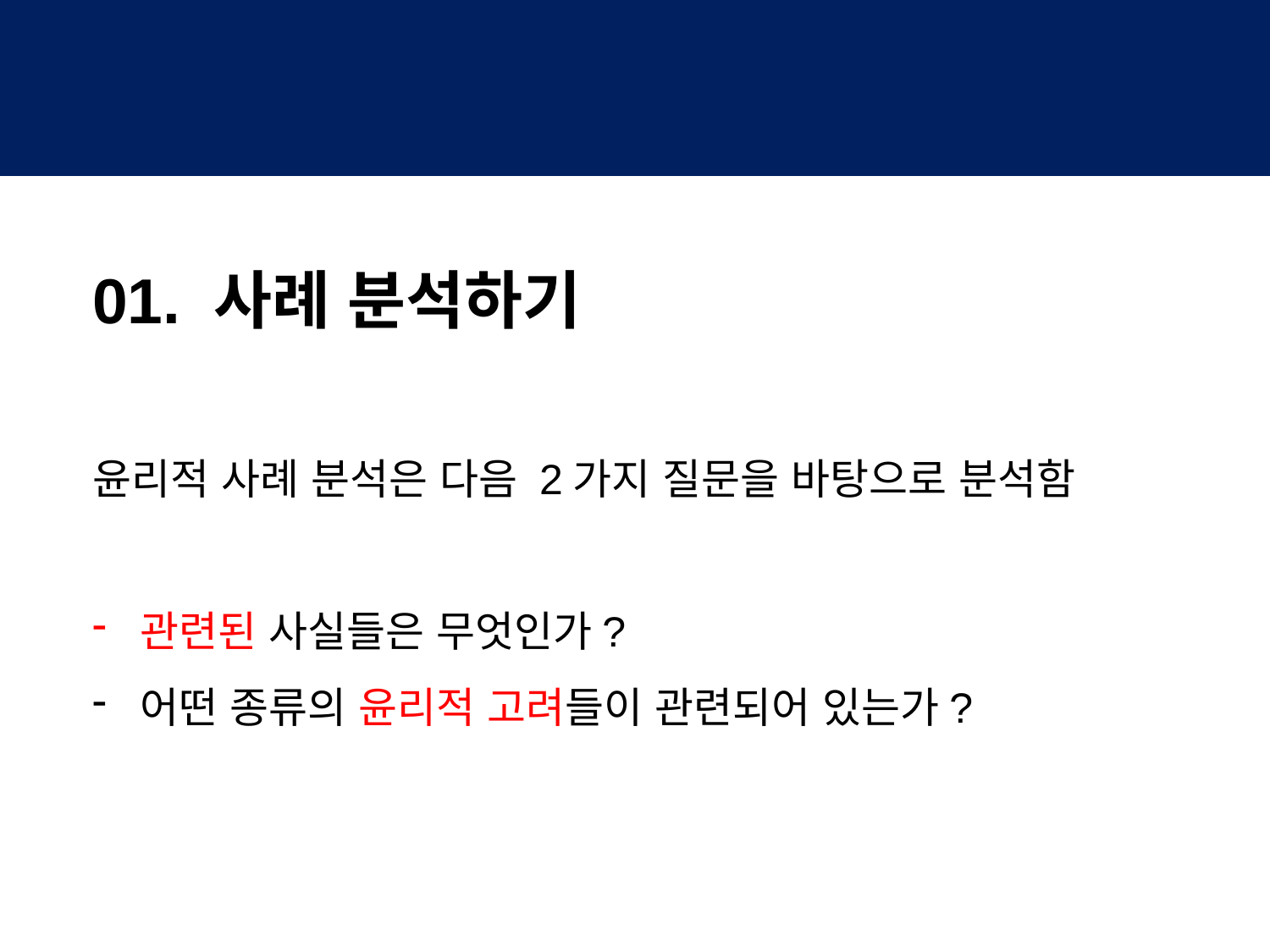

01. 사례 분석하기
윤리적 사례 분석은 다음 2가지 질문을 바탕으로 분석함

관련된 사실들은 무엇인가?
어떤 종류의 윤리적 고려들이 관련되어 있는가?